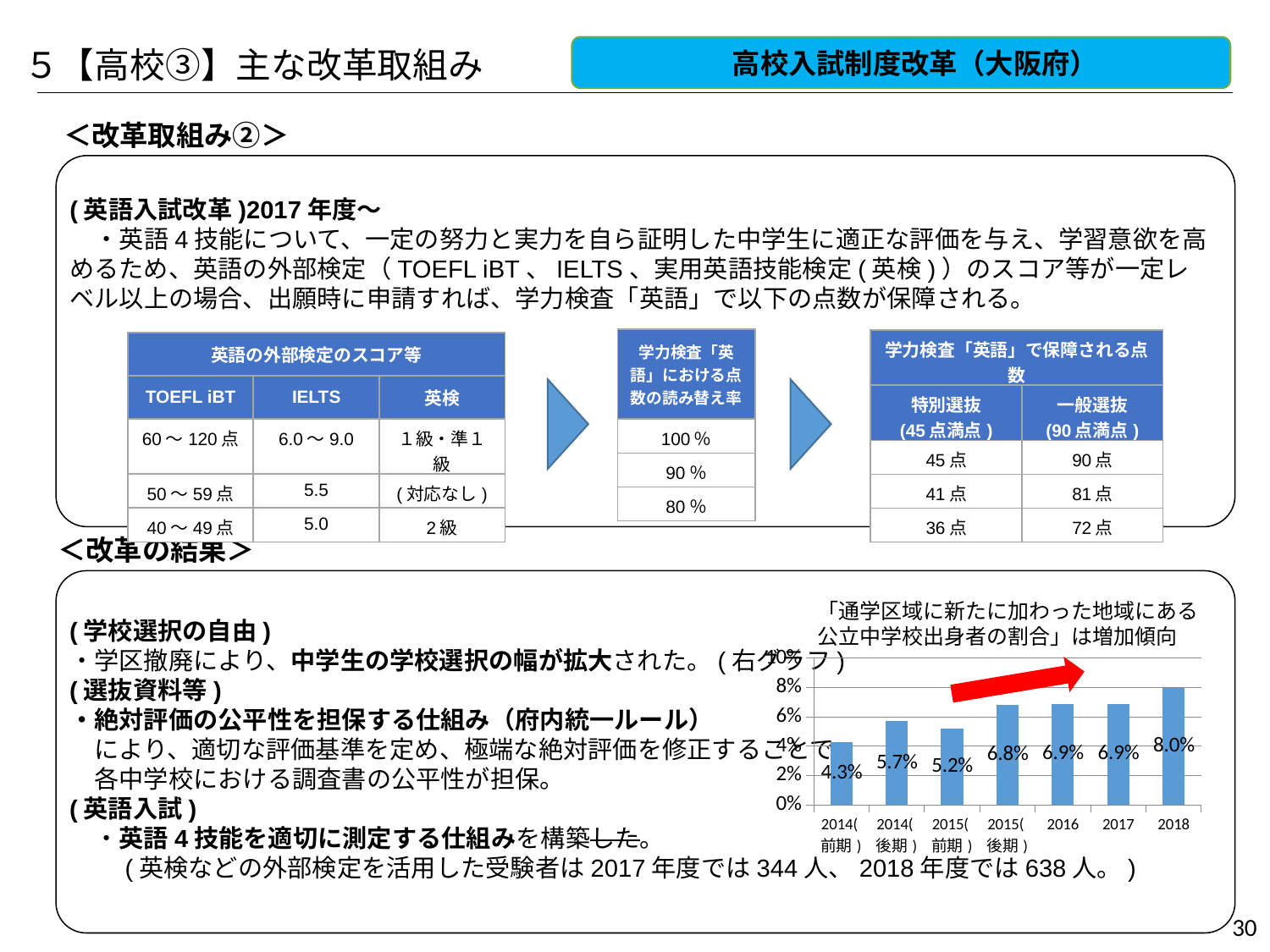

５【高校③】主な改革取組み
　高校入試制度改革（大阪府）
＜改革取組み②＞

(英語入試改革)2017年度～
　・英語4技能について、一定の努力と実力を自ら証明した中学生に適正な評価を与え、学習意欲を高めるため、英語の外部検定（TOEFL iBT、IELTS、実用英語技能検定(英検)）のスコア等が一定レベル以上の場合、出願時に申請すれば、学力検査「英語」で以下の点数が保障される。

| 学力検査「英語」における点数の読み替え率 |
| --- |
| 100％ |
| 90％ |
| 80％ |
| 学力検査「英語」で保障される点数 |  |
| --- | --- |
| 特別選抜 (45点満点) | 一般選抜 (90点満点) |
| 45点 | 90点 |
| 41点 | 81点 |
| 36点 | 72点 |
| 英語の外部検定のスコア等 |  |  |
| --- | --- | --- |
| TOEFL iBT | IELTS | 英検 |
| 60～120点 | 6.0～9.0 | １級・準１級 |
| 50～59点 | 5.5 | (対応なし) |
| 40～49点 | 5.0 | 2級 |

＜改革の結果＞
(学校選択の自由)
・学区撤廃により、中学生の学校選択の幅が拡大された。(右グラフ)
(選抜資料等)
・絶対評価の公平性を担保する仕組み（府内統一ルール）
　により、適切な評価基準を定め、極端な絶対評価を修正することで、
　各中学校における調査書の公平性が担保。
(英語入試)
　・英語4技能を適切に測定する仕組みを構築した。
　　(英検などの外部検定を活用した受験者は2017年度では344人、2018年度では638人。)
「通学区域に新たに加わった地域にある
公立中学校出身者の割合」は増加傾向

### Chart

| Category | 系列 1 |
|---|---|
| 2014(前期) | 0.043 |
| 2014(後期) | 0.057 |
| 2015(前期) | 0.052 |
| 2015(後期) | 0.068 |
| 2016 | 0.069 |
| 2017 | 0.069 |
| 2018 | 0.08 |
30